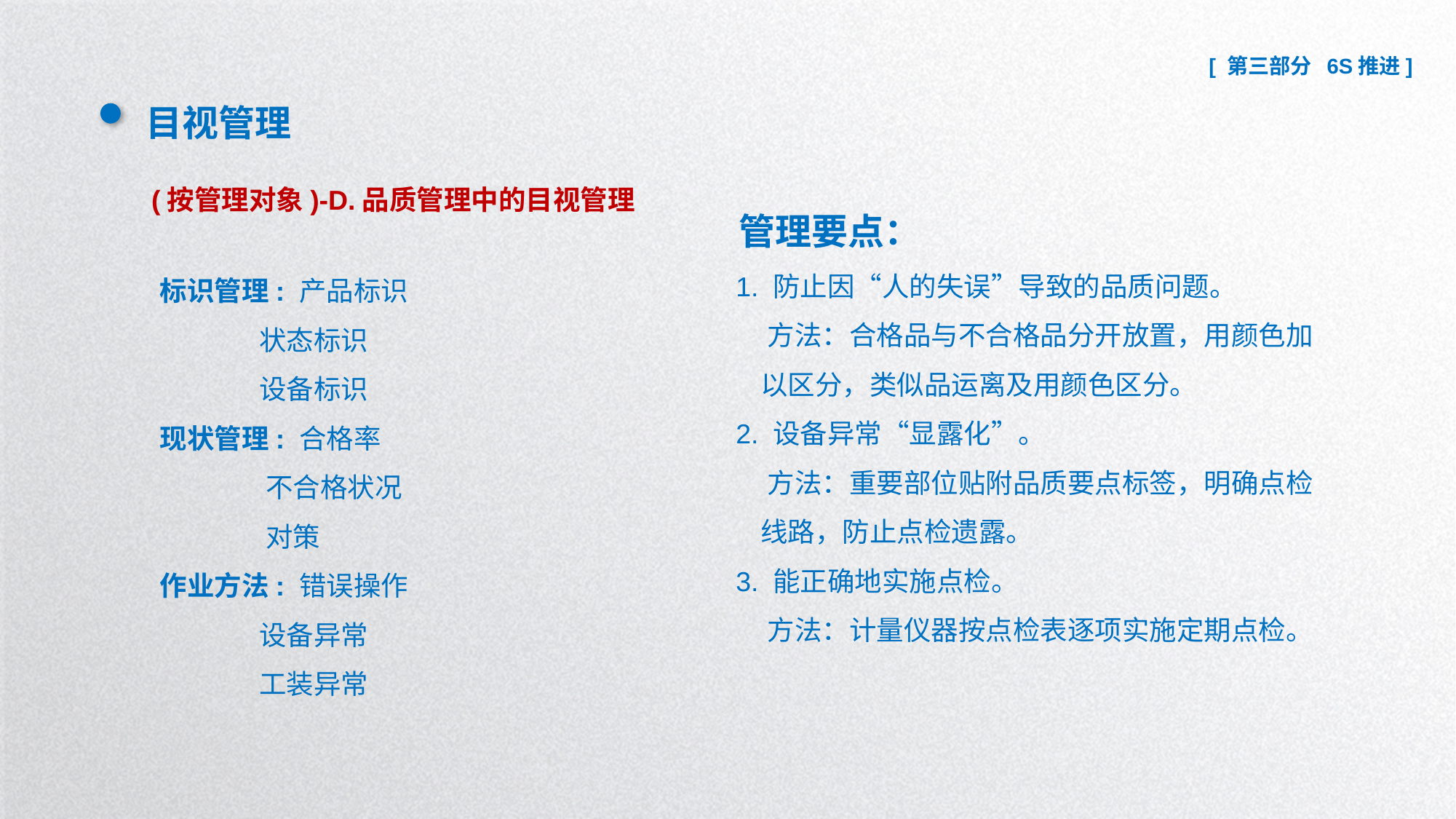

目视管理

(按管理对象)-D.品质管理中的目视管理
管理要点：
1. 防止因“人的失误”导致的品质问题。
    方法：合格品与不合格品分开放置，用颜色加
    以区分，类似品运离及用颜色区分。
2. 设备异常“显露化”。
    方法：重要部位贴附品质要点标签，明确点检
    线路，防止点检遗露。
3. 能正确地实施点检。
    方法：计量仪器按点检表逐项实施定期点检。
标识管理: 产品标识
               状态标识
               设备标识
现状管理: 合格率
                不合格状况
                对策
作业方法: 错误操作
               设备异常
               工装异常